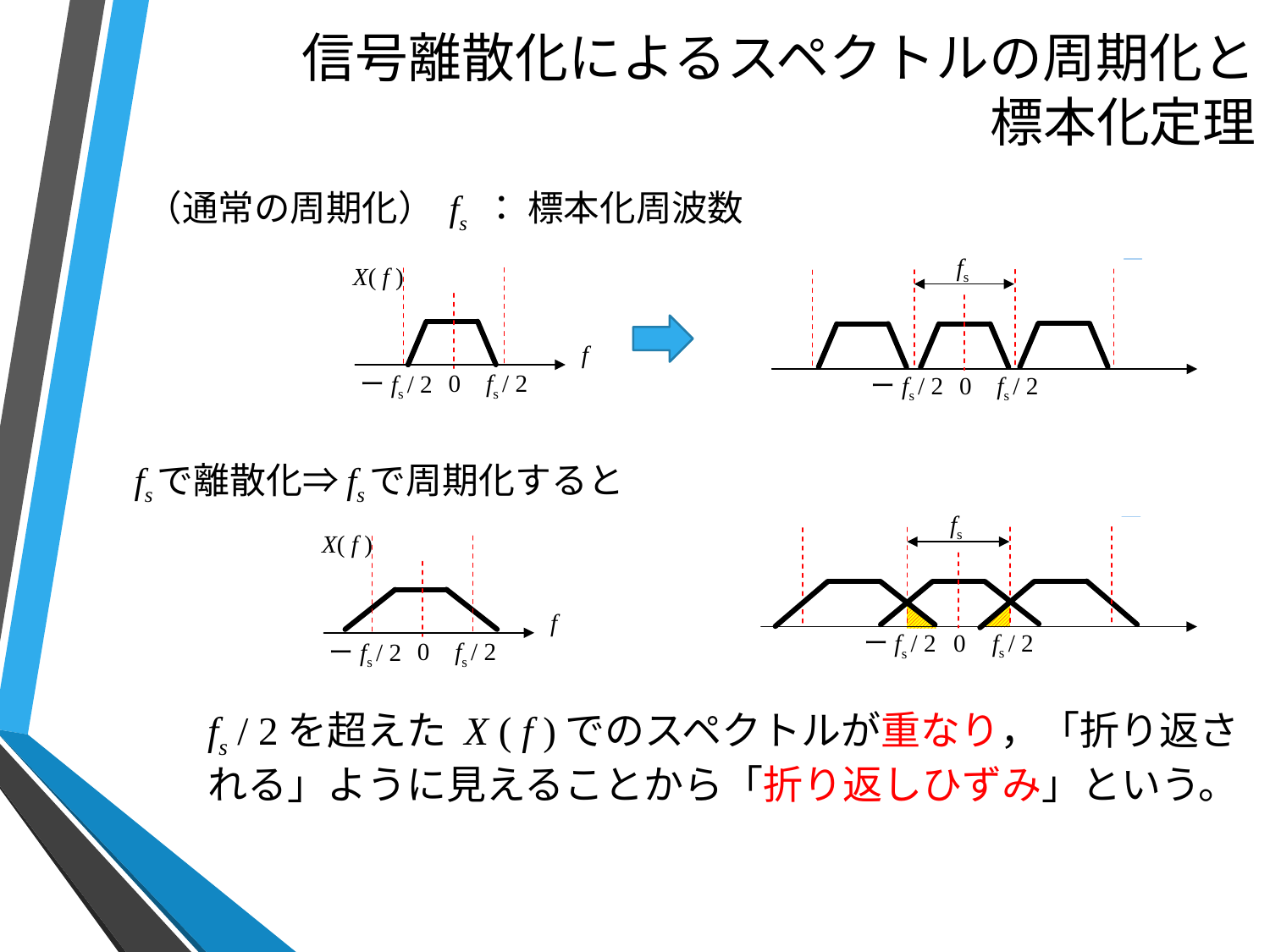

# 信号離散化によるスペクトルの周期化と 標本化定理
（通常の周期化） fs ： 標本化周波数
fs
fs / 2
0
ーfs / 2
X( f )
f
fs / 2
0
ーfs / 2

fsで離散化⇒fsで周期化すると
fs
fs / 2
0
ーfs / 2
X( f )
f

fs / 2
0
ーfs / 2
fs / 2を超えた X ( f )でのスペクトルが重なり，「折り返される」ように見えることから「折り返しひずみ」という。